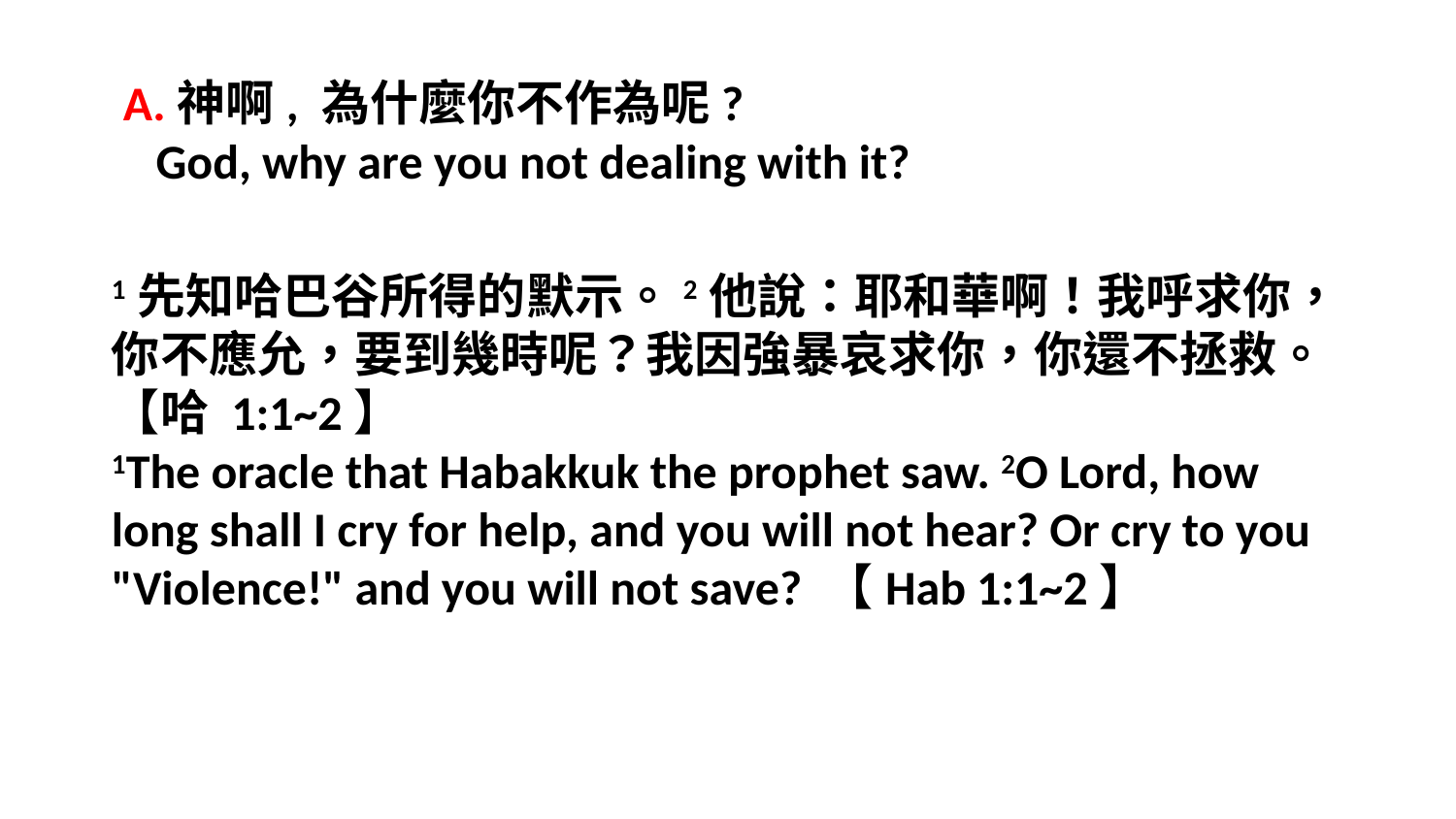

A.神啊, 為什麼你不作為呢?
   God, why are you not dealing with it?

1先知哈巴谷所得的默示。2他說：耶和華啊！我呼求你，你不應允，要到幾時呢？我因強暴哀求你，你還不拯救。【哈 1:1~2】
1The oracle that Habakkuk the prophet saw. 2O Lord, how long shall I cry for help, and you will not hear? Or cry to you "Violence!" and you will not save? 【Hab 1:1~2】